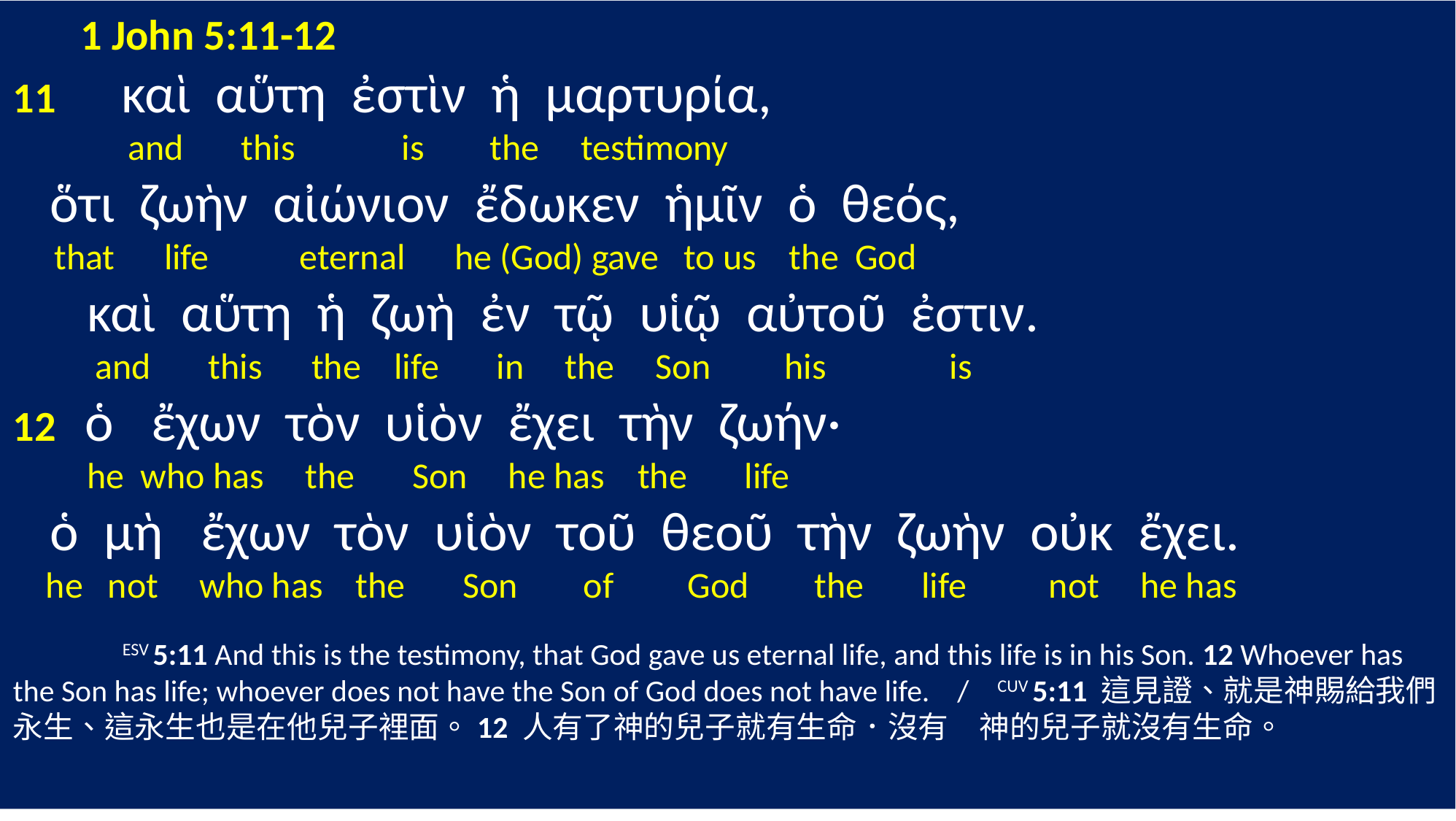

1 John 5:11-12
11      καὶ  αὕτη  ἐστὶν  ἡ  μαρτυρία,
              and       this             is        the     testimony
   ὅτι  ζωὴν  αἰώνιον  ἔδωκεν  ἡμῖν  ὁ  θεός,
     that      life           eternal      he (God) gave   to us    the  God
      καὶ  αὕτη  ἡ  ζωὴ  ἐν  τῷ  υἱῷ  αὐτοῦ  ἐστιν.
          and       this      the    life       in     the     Son         his               is
12   ὁ   ἔχων  τὸν  υἱὸν  ἔχει  τὴν  ζωήν·
         he  who has     the       Son     he has    the       life
   ὁ  μὴ   ἔχων  τὸν  υἱὸν  τοῦ  θεοῦ  τὴν  ζωὴν  οὐκ  ἔχει.
    he   not     who has    the       Son        of         God        the       life          not     he has

	ESV 5:11 And this is the testimony, that God gave us eternal life, and this life is in his Son. 12 Whoever has the Son has life; whoever does not have the Son of God does not have life.    /    CUV 5:11 這見證、就是神賜給我們永生、這永生也是在他兒子裡面。12 人有了神的兒子就有生命．沒有　神的兒子就沒有生命。